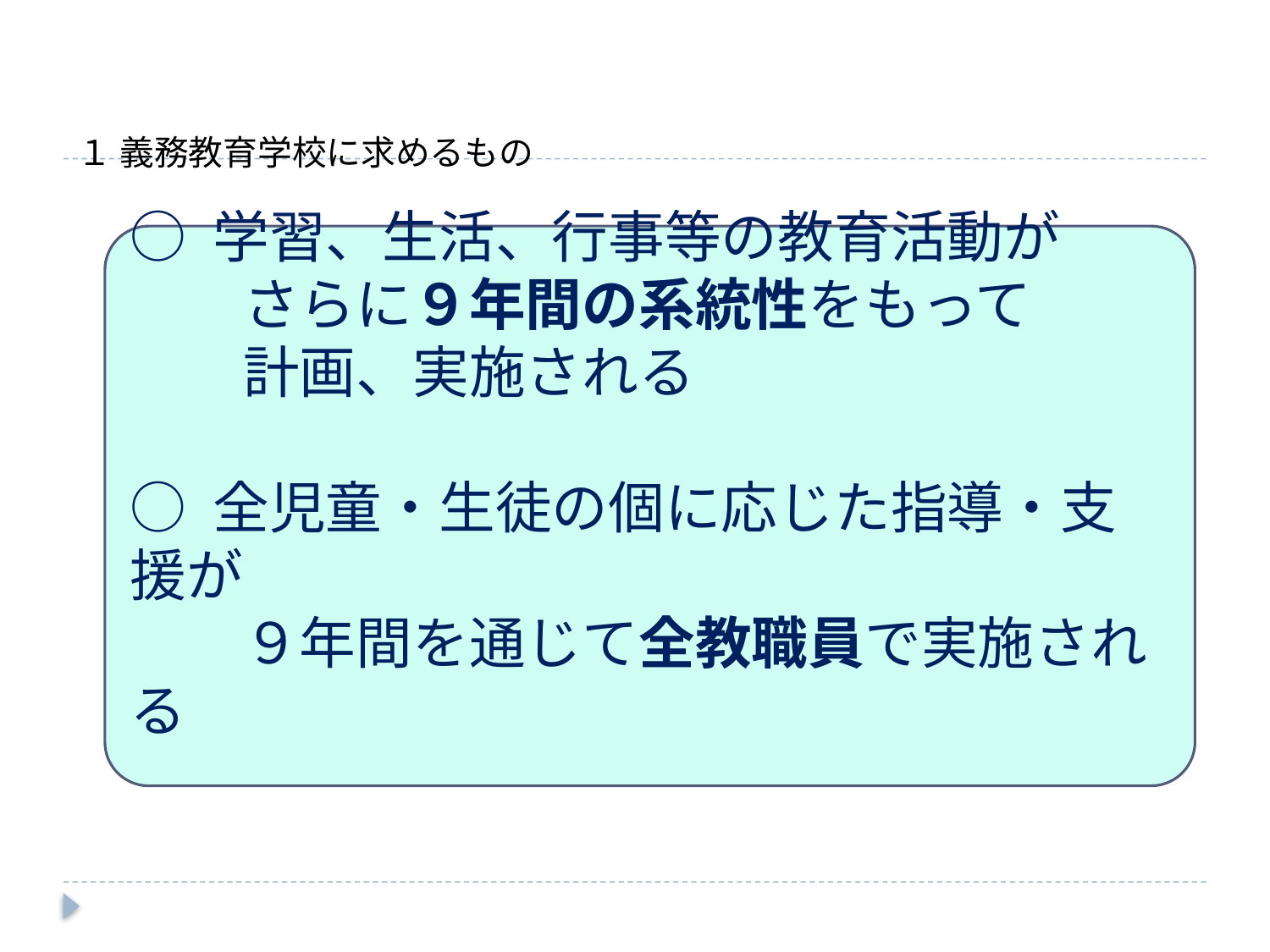

# １ 義務教育学校に求めるもの
○ 学習、生活、行事等の教育活動が
　　さらに９年間の系統性をもって
　　計画、実施される

○ 全児童・生徒の個に応じた指導・支援が
　　９年間を通じて全教職員で実施される